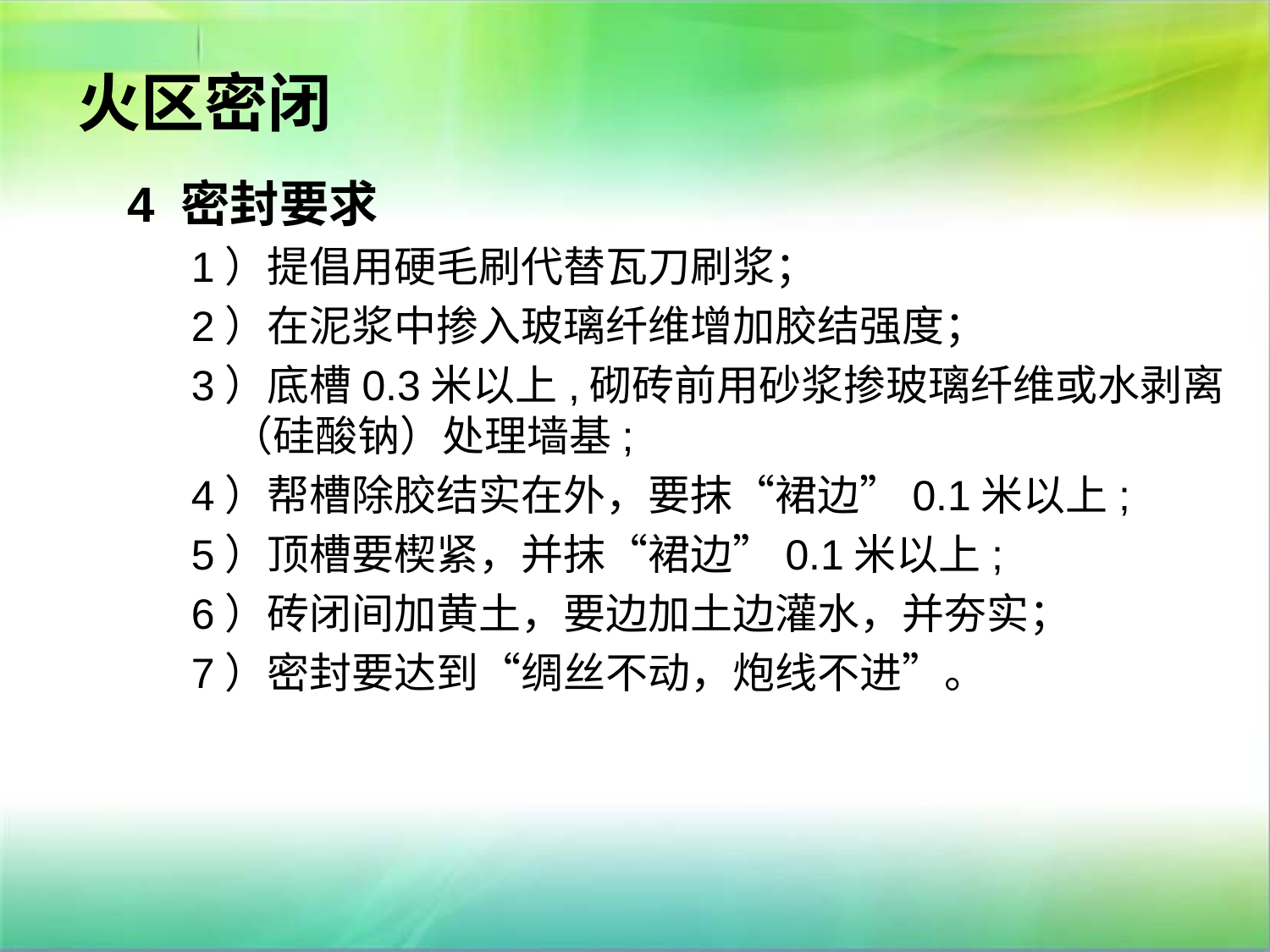

火区密闭
4 密封要求
1）提倡用硬毛刷代替瓦刀刷浆；
2）在泥浆中掺入玻璃纤维增加胶结强度；
3）底槽0.3米以上,砌砖前用砂浆掺玻璃纤维或水剥离（硅酸钠）处理墙基;
4）帮槽除胶结实在外，要抹“裙边”0.1米以上;
5）顶槽要楔紧，并抹“裙边”0.1米以上;
6）砖闭间加黄土，要边加土边灌水，并夯实；
7）密封要达到“绸丝不动，炮线不进”。